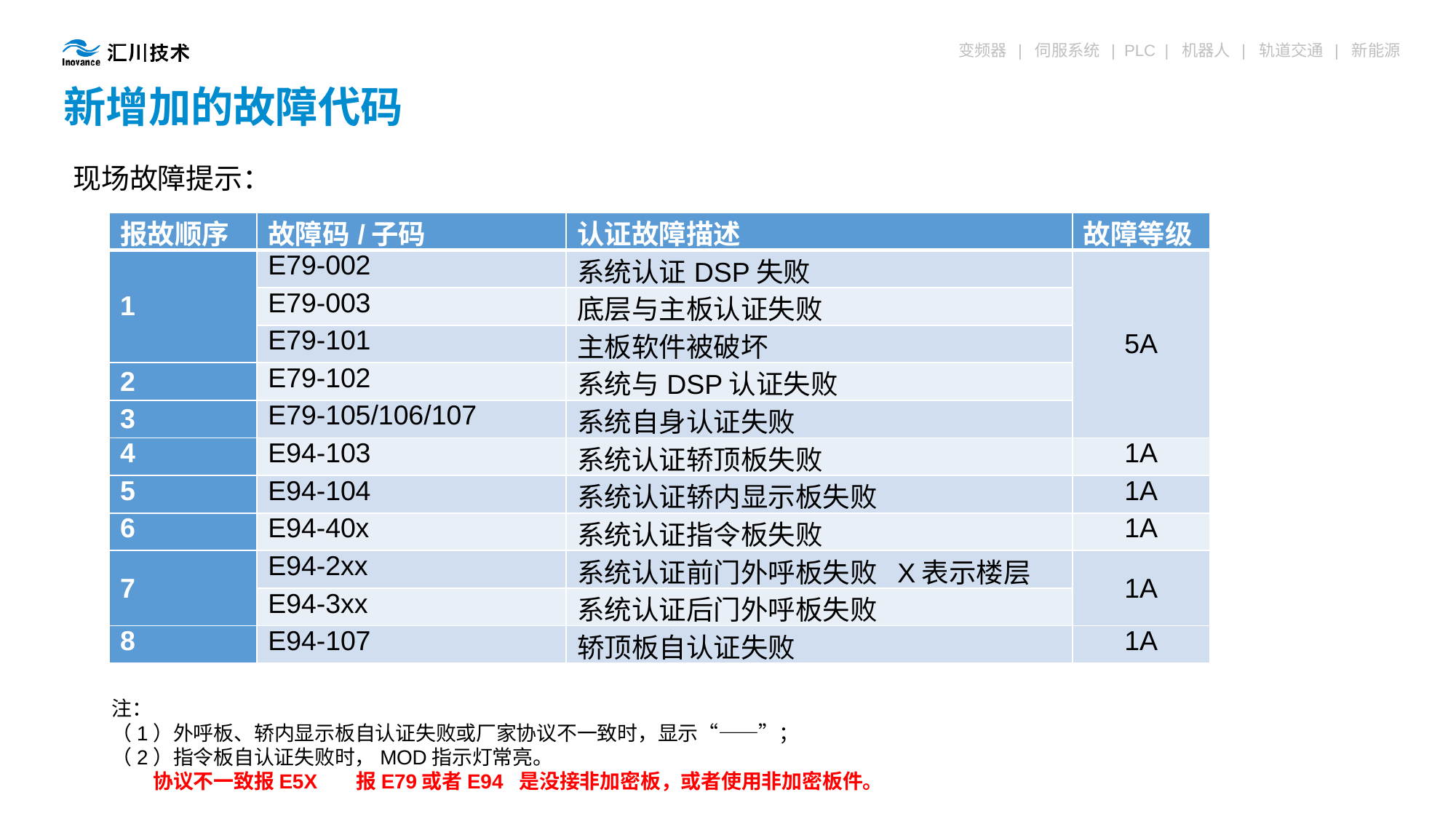

新增加的故障代码
现场故障提示：

| 报故顺序 | 故障码/子码 | 认证故障描述 | 故障等级 |
| --- | --- | --- | --- |
| 1 | E79-002 | 系统认证DSP失败 | 5A |
|  | E79-003 | 底层与主板认证失败 |  |
|  | E79-101 | 主板软件被破坏 |  |
| 2 | E79-102 | 系统与DSP认证失败 |  |
| 3 | E79-105/106/107 | 系统自身认证失败 |  |
| 4 | E94-103 | 系统认证轿顶板失败 | 1A |
| 5 | E94-104 | 系统认证轿内显示板失败 | 1A |
| 6 | E94-40x | 系统认证指令板失败 | 1A |
| 7 | E94-2xx | 系统认证前门外呼板失败 X表示楼层 | 1A |
|  | E94-3xx | 系统认证后门外呼板失败 |  |
| 8 | E94-107 | 轿顶板自认证失败 | 1A |
注：
（1）外呼板、轿内显示板自认证失败或厂家协议不一致时，显示“——”；
（2）指令板自认证失败时，MOD指示灯常亮。
        协议不一致报E5X      报E79或者E94  是没接非加密板，或者使用非加密板件。